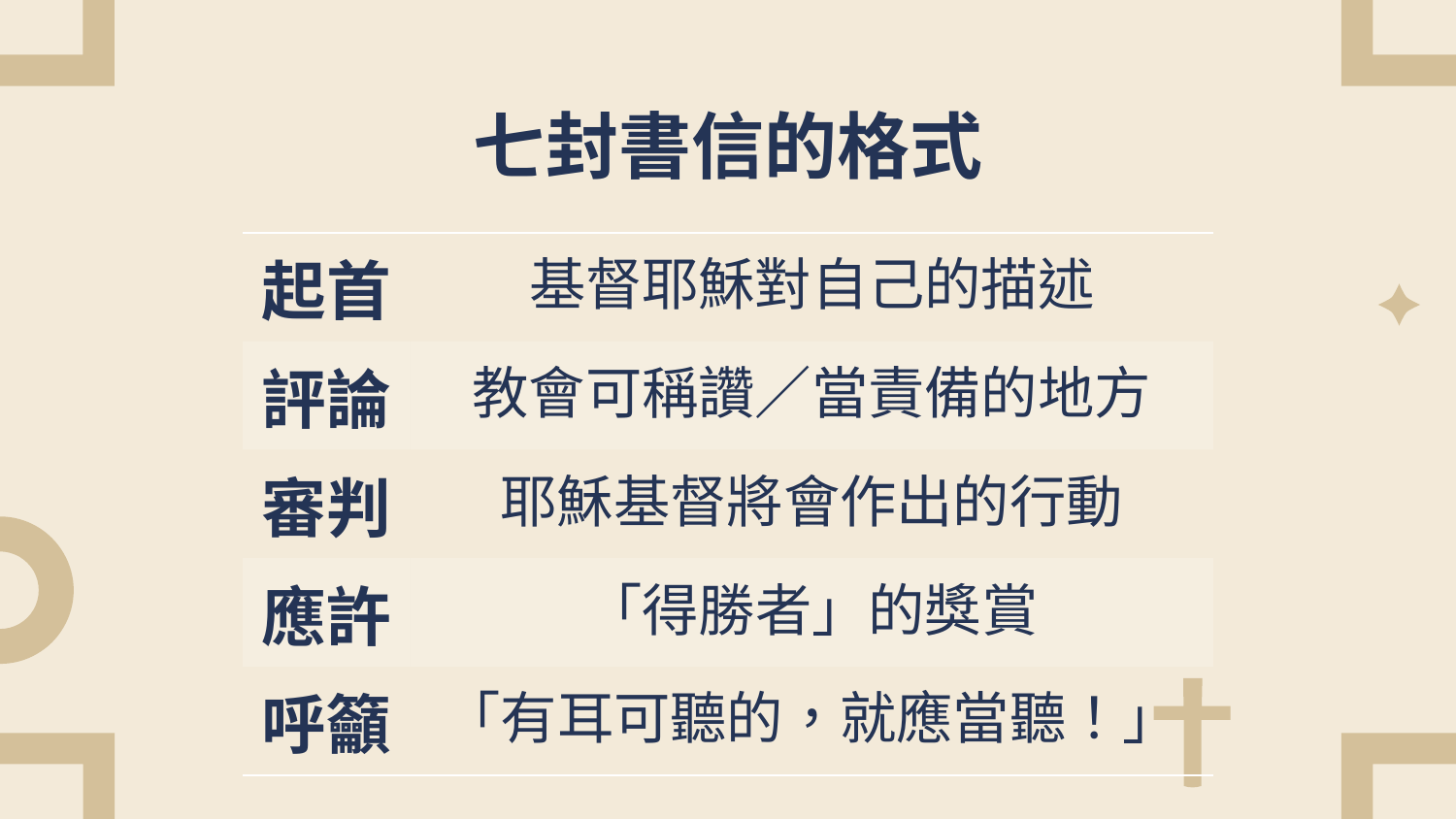

# 七封書信的格式
| 起首 | 基督耶穌對自己的描述 |
| --- | --- |
| 評論 | 教會可稱讚／當責備的地方 |
| 審判 | 耶穌基督將會作出的行動 |
| 應許 | 「得勝者」的獎賞 |
| 呼籲 | 「有耳可聽的，就應當聽！」 |